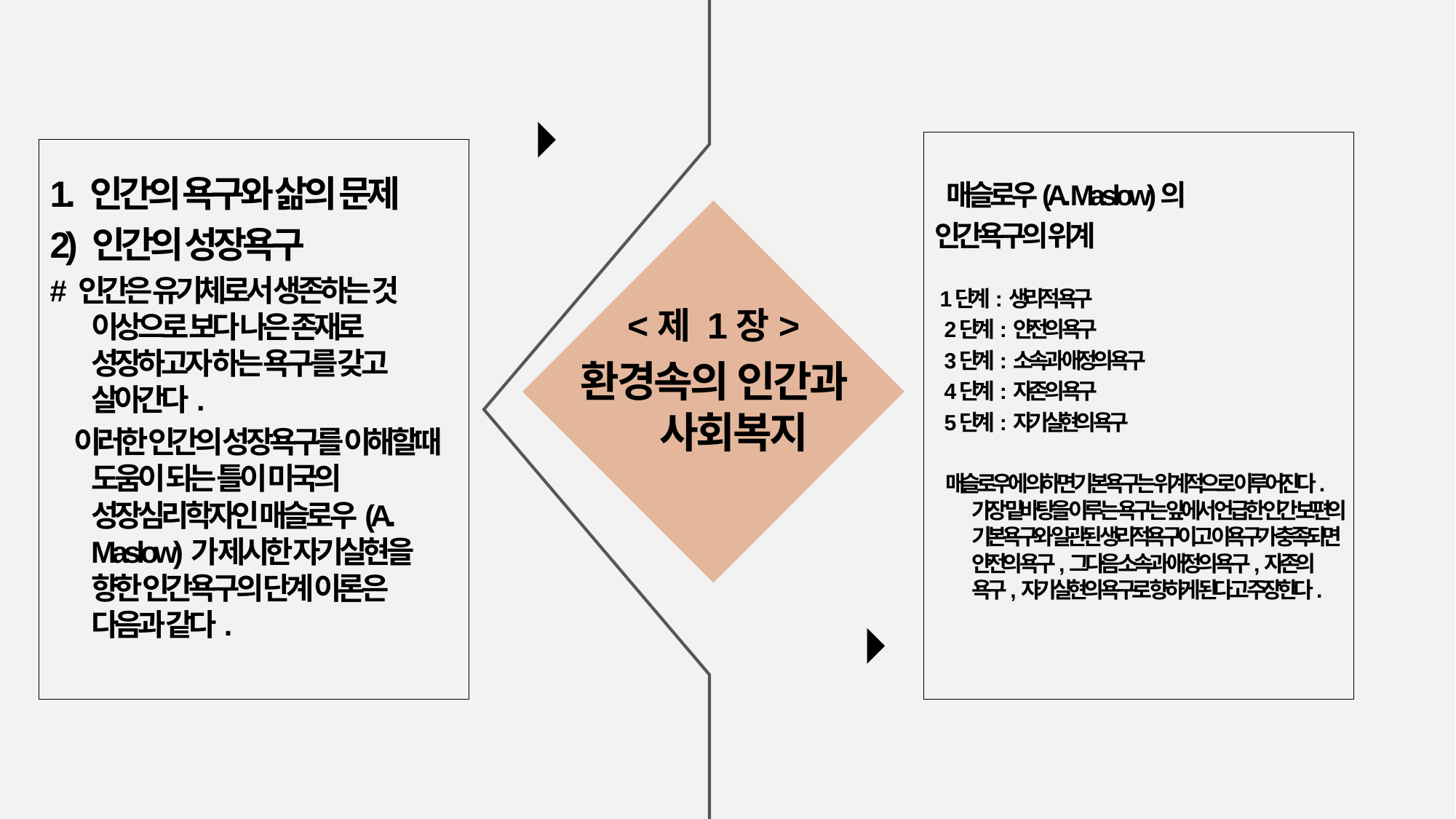

매슬로우(A. Maslow)의
인간욕구의 위계

   1단계 :  생리적 욕구
   2단계 :  안전의 욕구
   3단계 :  소속과 애정의 욕구
   4단계 :  자존의 욕구
   5단계 :  자기실현의 욕구

  매슬로우에 의하면 기본욕구는 위계적으로 이루어진다.  가장 밑바탕을 이루는 욕구는 앞에서 언급한 인간 보편의 기본욕구와 일관된 생리적욕구이고 이욕구가 충족되면 안전의 욕구, 그다음 소속과 애정의 욕구, 자존의 욕구, 자기실현의 욕구로 향하게 된다고 주장한다.

1. 인간의 욕구와 삶의 문제
2) 인간의 성장욕구
# 인간은 유기체로서 생존하는 것 이상으로 보다 나은 존재로 성장하고자 하는 욕구를 갖고 살아간다.
   이러한 인간의 성장욕구를 이해할때 도움이 되는 틀이 미국의 성장심리학자인 매슬로우(A. Maslow)가 제시한 자기실현을 향한 인간욕구의 단계 이론은 다음과 같다.

<제 1장>
환경속의 인간과 사회복지

START